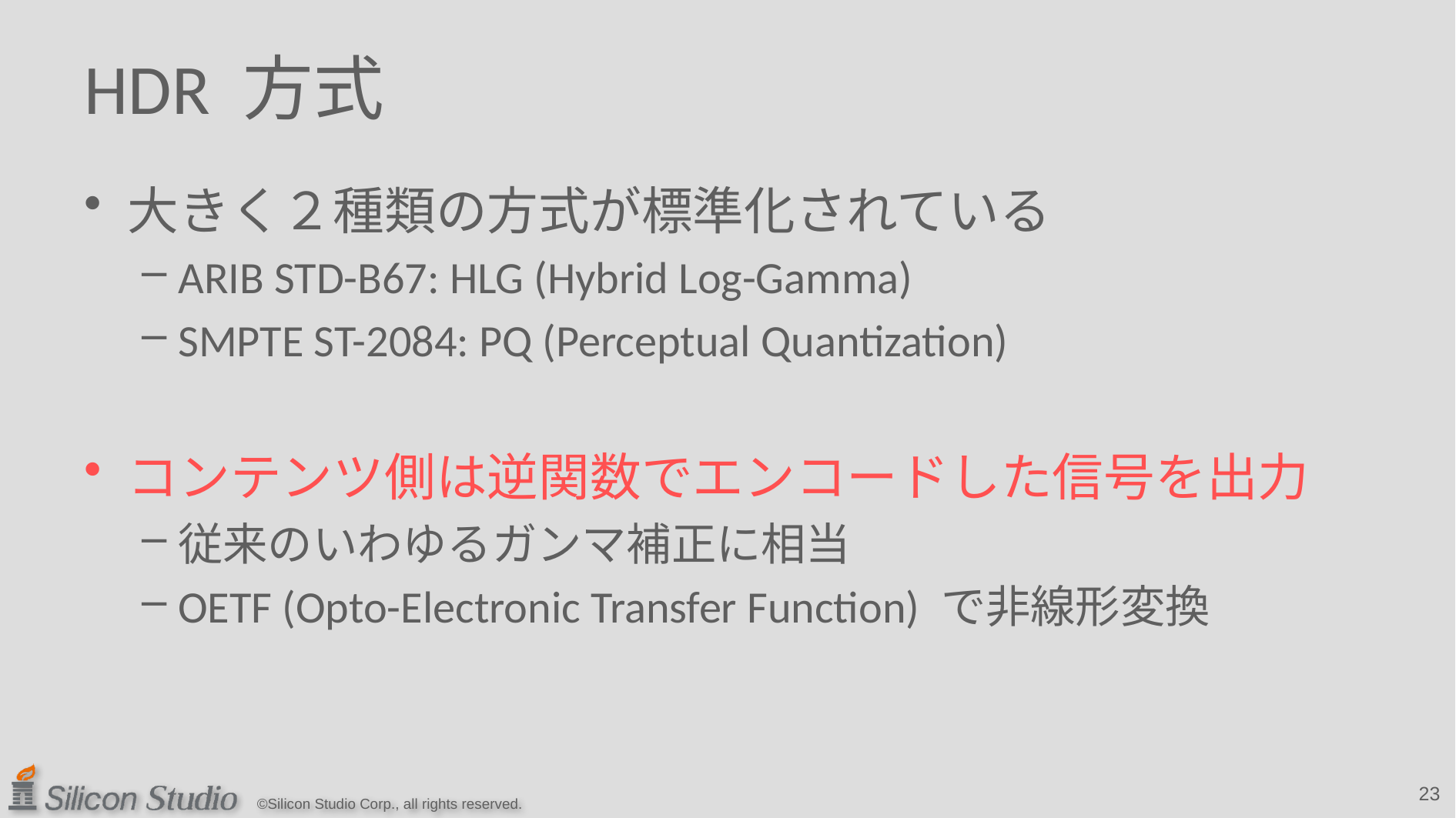

# HDR 方式
大きく２種類の方式が標準化されている
ARIB STD-B67: HLG (Hybrid Log-Gamma)
SMPTE ST-2084: PQ (Perceptual Quantization)

コンテンツ側は逆関数でエンコードした信号を出力
従来のいわゆるガンマ補正に相当
OETF (Opto-Electronic Transfer Function) で非線形変換
23